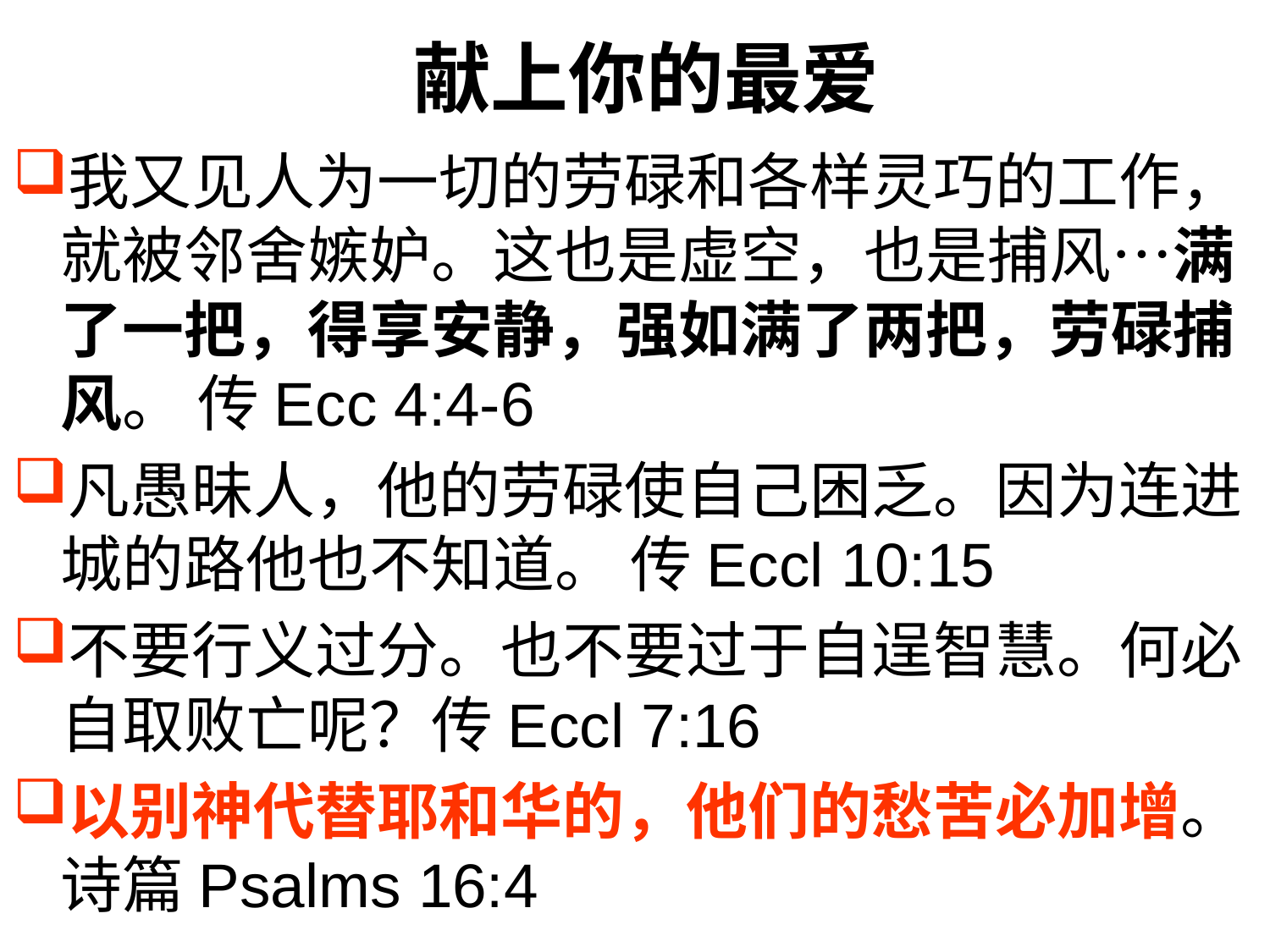

# 献上你的最爱
我又见人为一切的劳碌和各样灵巧的工作，就被邻舍嫉妒。这也是虚空，也是捕风…满了一把，得享安静，强如满了两把，劳碌捕风。 传Ecc 4:4-6
凡愚昧人，他的劳碌使自己困乏。因为连进城的路他也不知道。 传Eccl 10:15
不要行义过分。也不要过于自逞智慧。何必自取败亡呢？传Eccl 7:16
以别神代替耶和华的，他们的愁苦必加增。诗篇Psalms 16:4